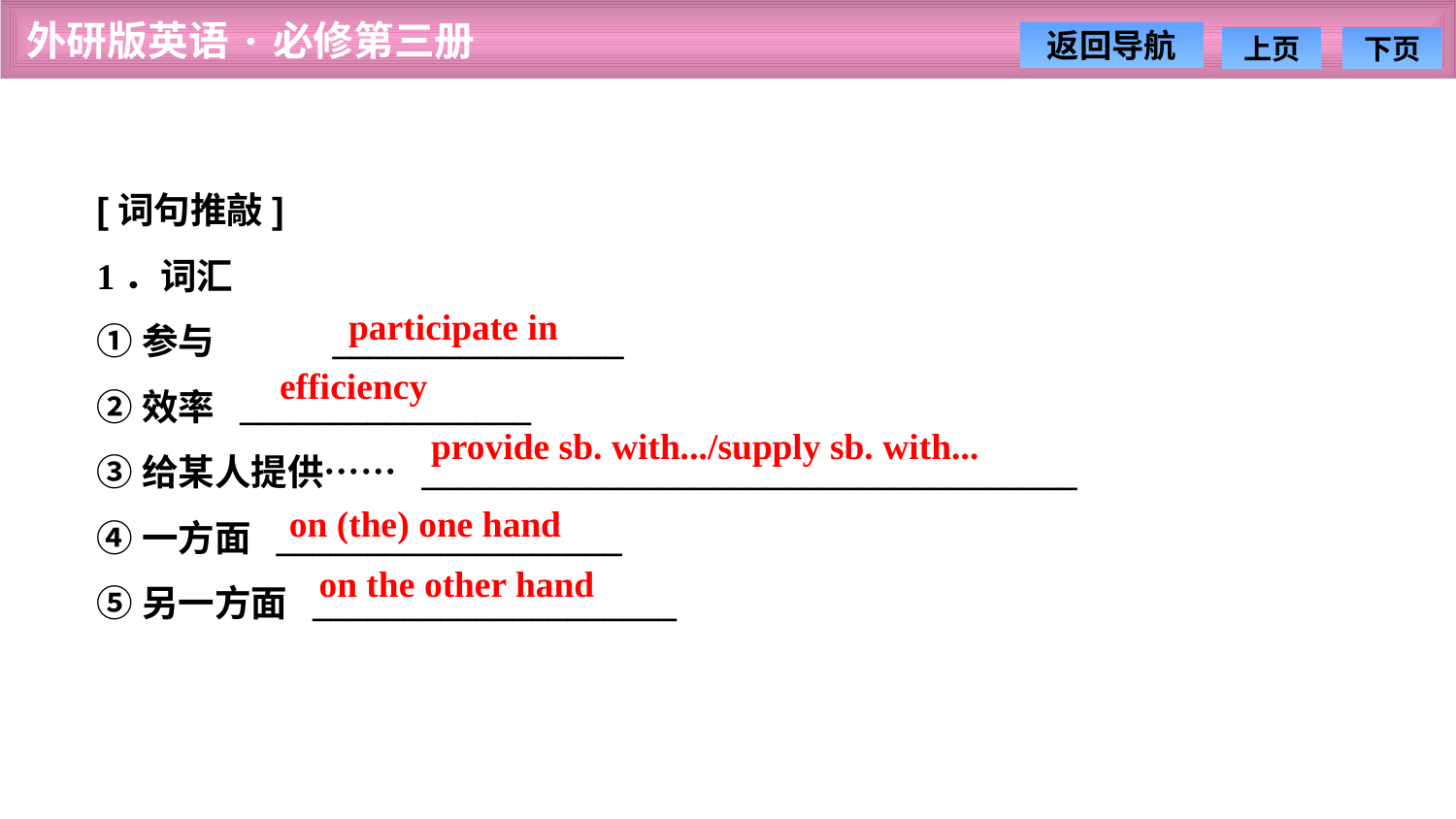

[词句推敲]
1．词汇
①参与　　　________________
②效率  ________________
③给某人提供……  ____________________________________
④一方面  ___________________
⑤另一方面  ____________________
participate in
efficiency
provide sb. with.../supply sb. with...
on (the) one hand
on the other hand